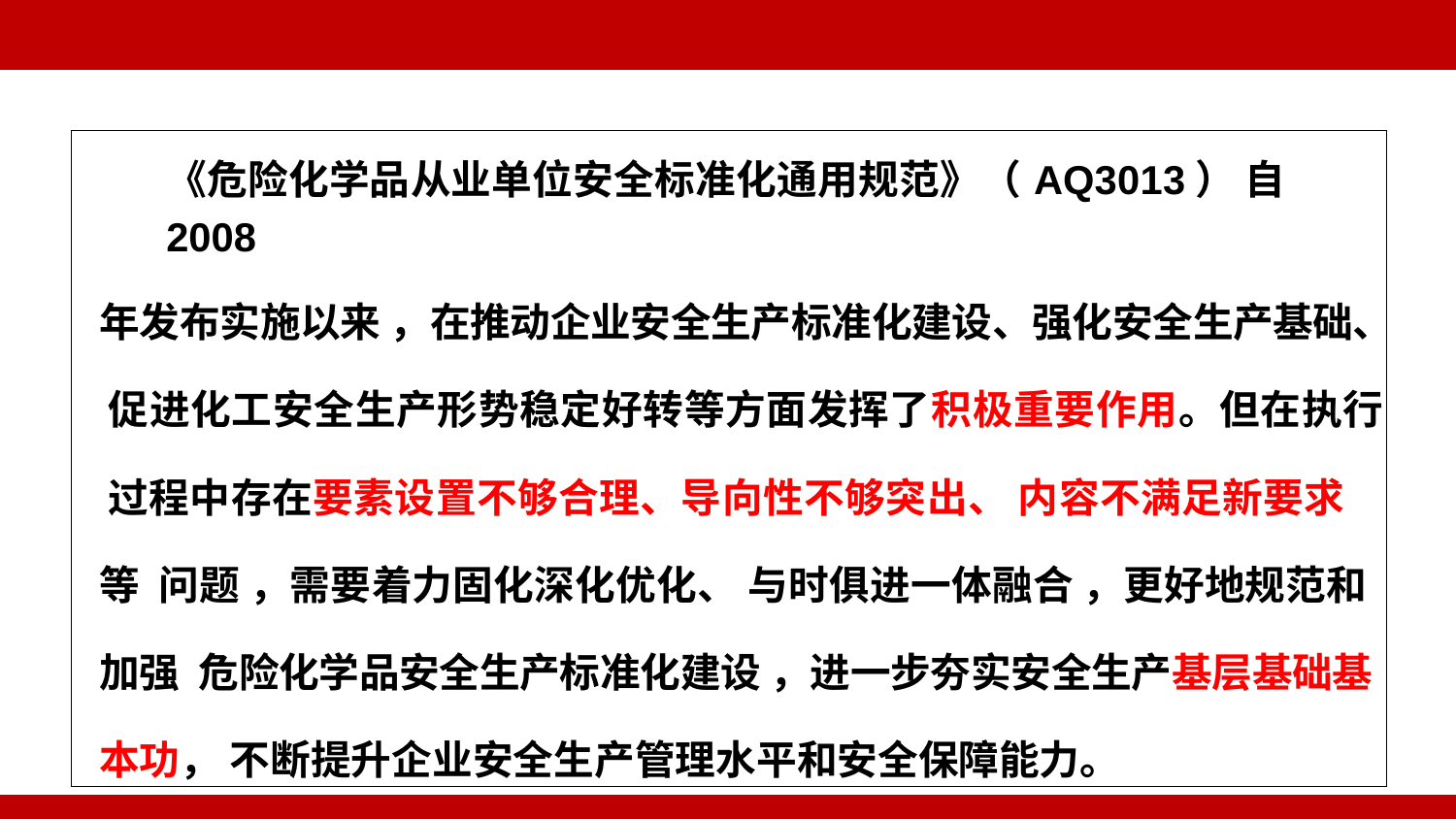

| 《危险化学品从业单位安全标准化通用规范》（AQ3013） 自2008 年发布实施以来 ，在推动企业安全生产标准化建设、强化安全生产基础、 促进化工安全生产形势稳定好转等方面发挥了积极重要作用。但在执行 过程中存在要素设置不够合理、导向性不够突出、 内容不满足新要求等 问题 ，需要着力固化深化优化、 与时俱进一体融合 ，更好地规范和加强 危险化学品安全生产标准化建设 ，进一步夯实安全生产基层基础基本功， 不断提升企业安全生产管理水平和安全保障能力。 |
| --- |